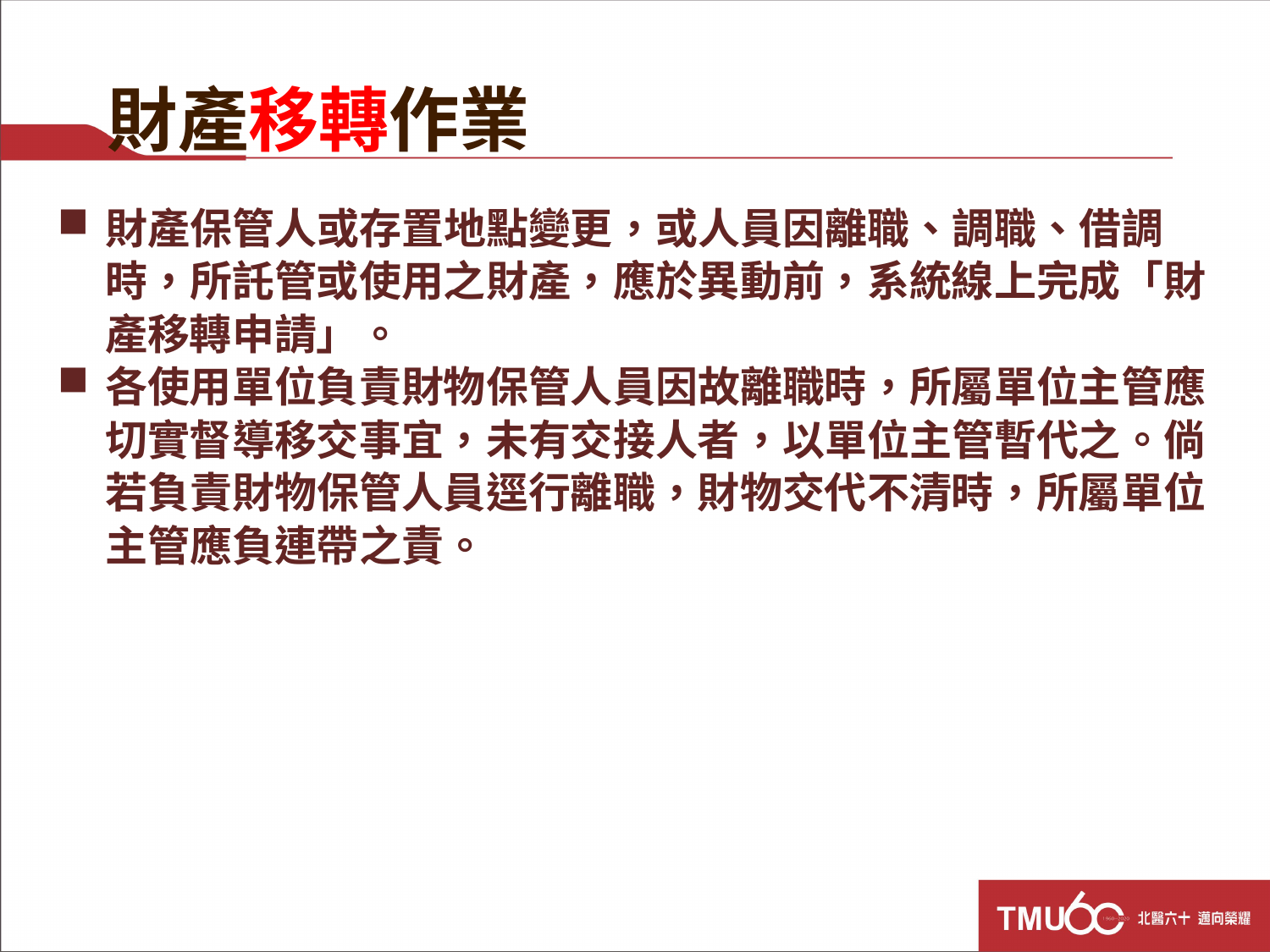

財產移轉作業
財產保管人或存置地點變更，或人員因離職、調職、借調時，所託管或使用之財產，應於異動前，系統線上完成「財產移轉申請」。
各使用單位負責財物保管人員因故離職時，所屬單位主管應切實督導移交事宜，未有交接人者，以單位主管暫代之。倘若負責財物保管人員逕行離職，財物交代不清時，所屬單位主管應負連帶之責。